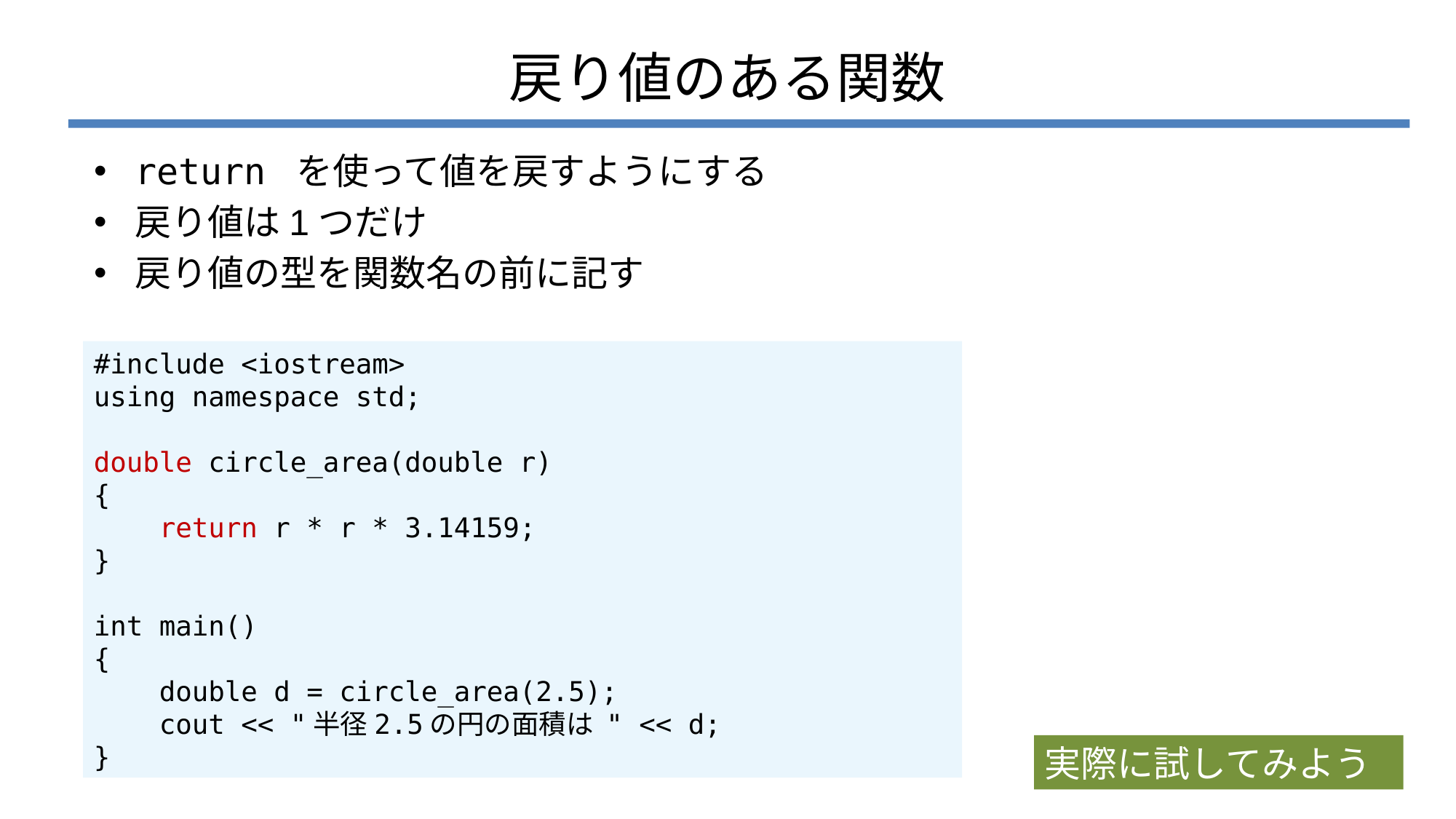

# 戻り値のある関数
return を使って値を戻すようにする
戻り値は1つだけ
戻り値の型を関数名の前に記す
#include <iostream>
using namespace std;

double circle_area(double r)
{
    return r * r * 3.14159;
}

int main()
{
    double d = circle_area(2.5);
    cout << "半径2.5の円の面積は " << d;
}
実際に試してみよう